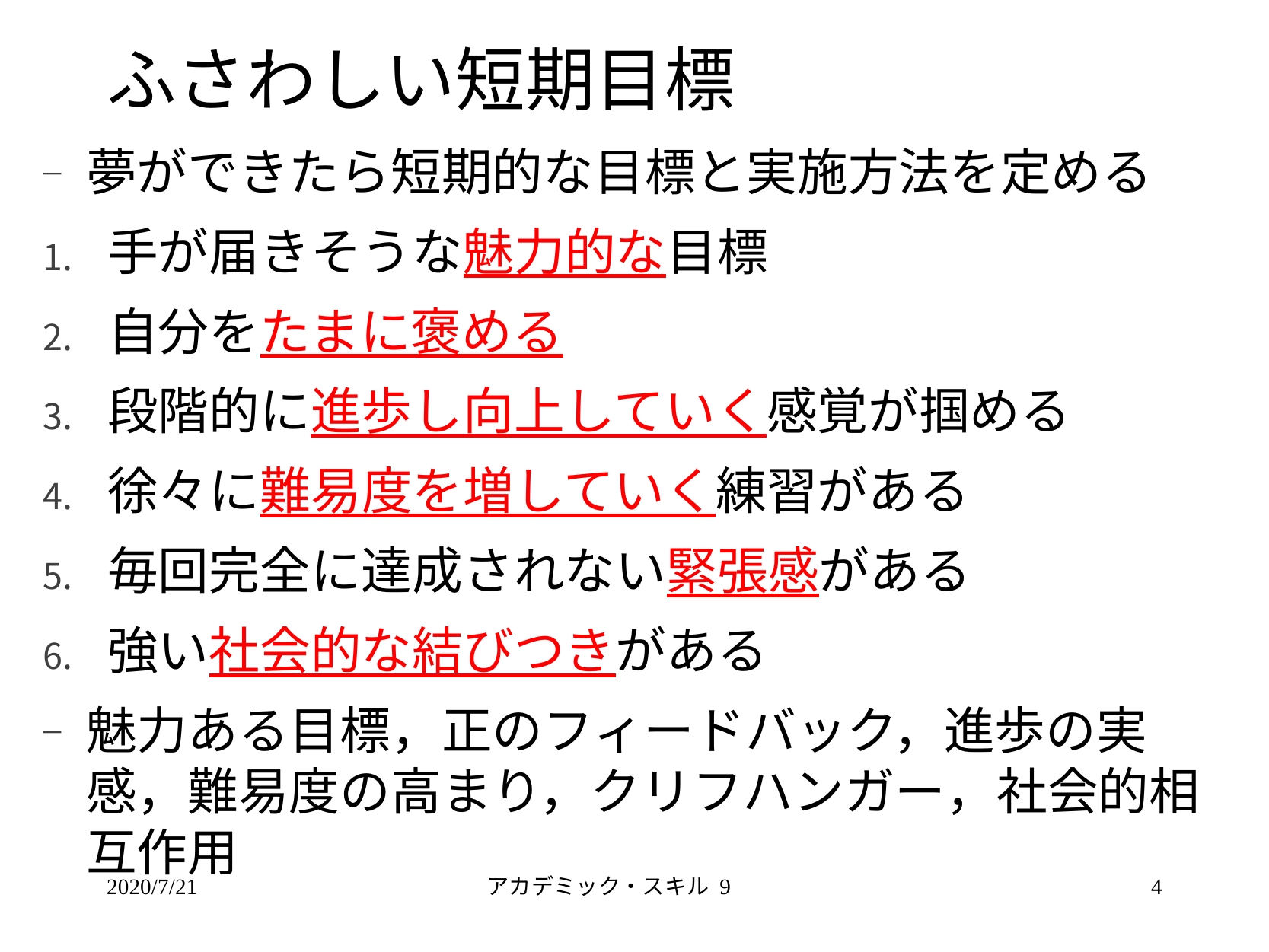

# ふさわしい短期目標
夢ができたら短期的な目標と実施方法を定める
手が届きそうな魅力的な目標
自分をたまに褒める
段階的に進歩し向上していく感覚が掴める
徐々に難易度を増していく練習がある
毎回完全に達成されない緊張感がある
強い社会的な結びつきがある
魅力ある目標，正のフィードバック，進歩の実感，難易度の高まり，クリフハンガー，社会的相互作用

2020/7/21
アカデミック・スキル 9
4